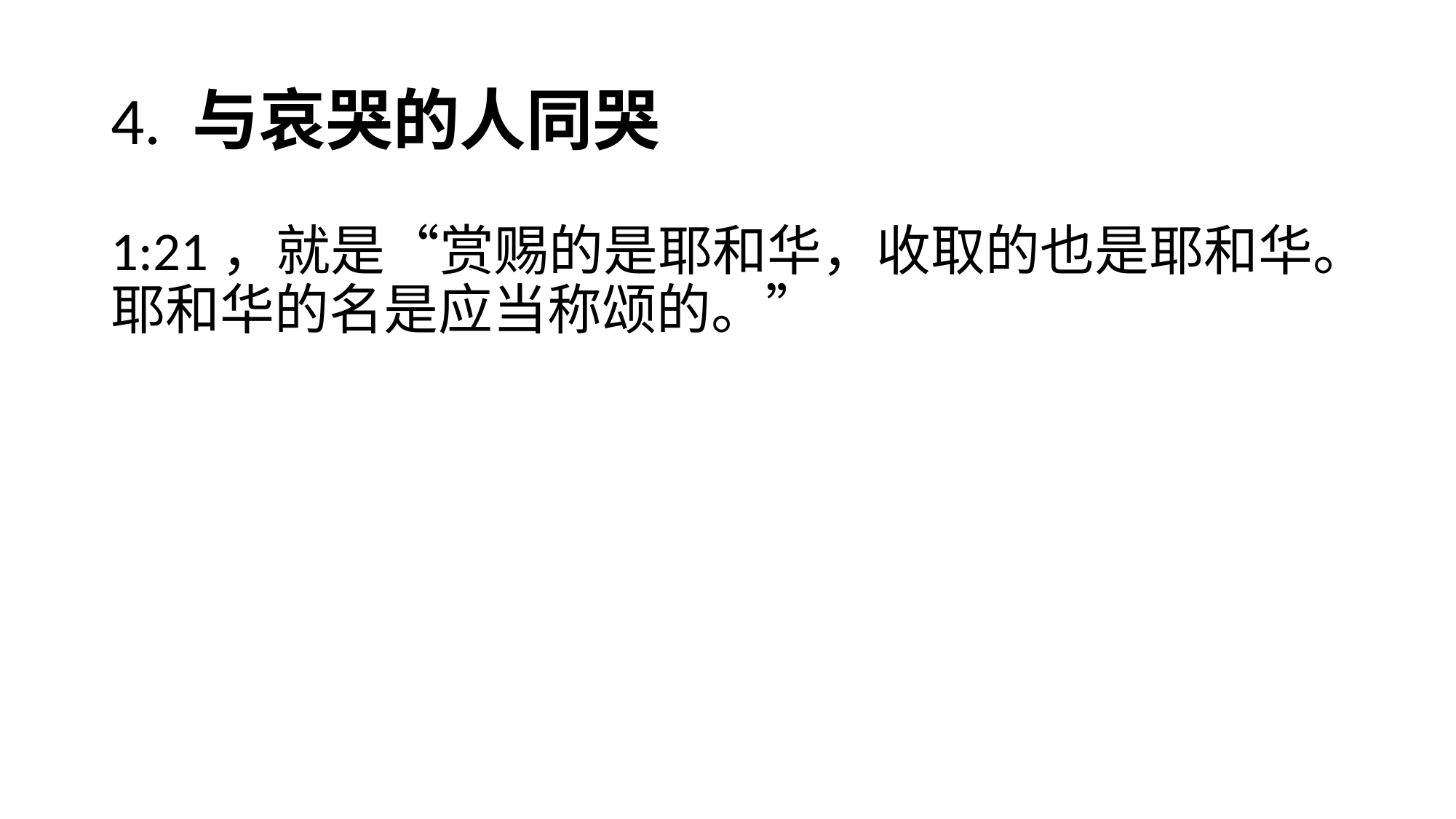

# 4. 与哀哭的人同哭
1:21，就是“赏赐的是耶和华，收取的也是耶和华。耶和华的名是应当称颂的。”